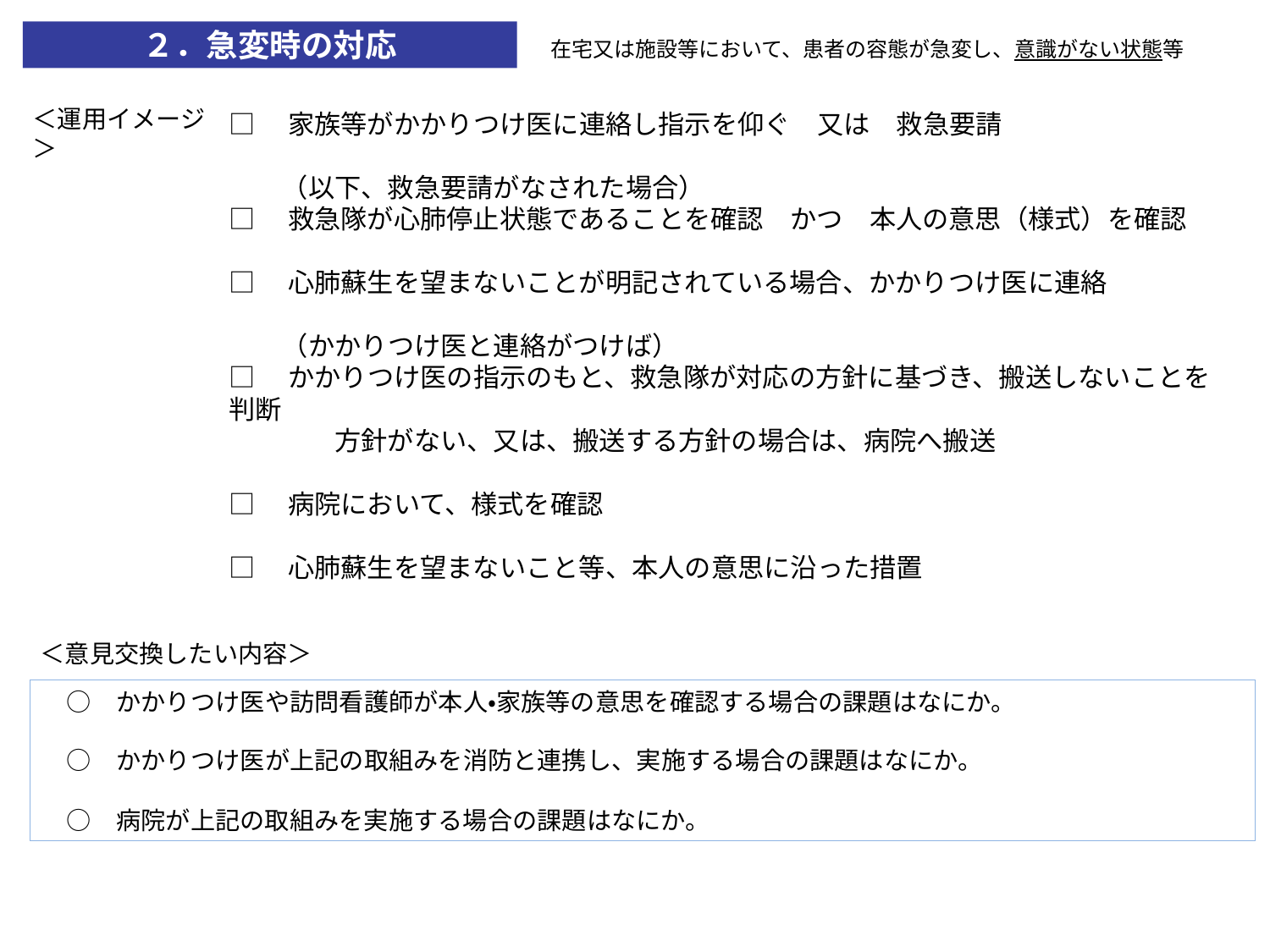

在宅又は施設等において、患者の容態が急変し、意識がない状態等
２．急変時の対応
□　家族等がかかりつけ医に連絡し指示を仰ぐ　又は　救急要請

　　（以下、救急要請がなされた場合）
□　救急隊が心肺停止状態であることを確認　かつ　本人の意思（様式）を確認

□　心肺蘇生を望まないことが明記されている場合、かかりつけ医に連絡

　　（かかりつけ医と連絡がつけば）
□　かかりつけ医の指示のもと、救急隊が対応の方針に基づき、搬送しないことを判断
　　　　方針がない、又は、搬送する方針の場合は、病院へ搬送

□　病院において、様式を確認

□　心肺蘇生を望まないこと等、本人の意思に沿った措置
＜運用イメージ＞
＜意見交換したい内容＞
　○　かかりつけ医や訪問看護師が本人・家族等の意思を確認する場合の課題はなにか。

　○　かかりつけ医が上記の取組みを消防と連携し、実施する場合の課題はなにか。

　○　病院が上記の取組みを実施する場合の課題はなにか。